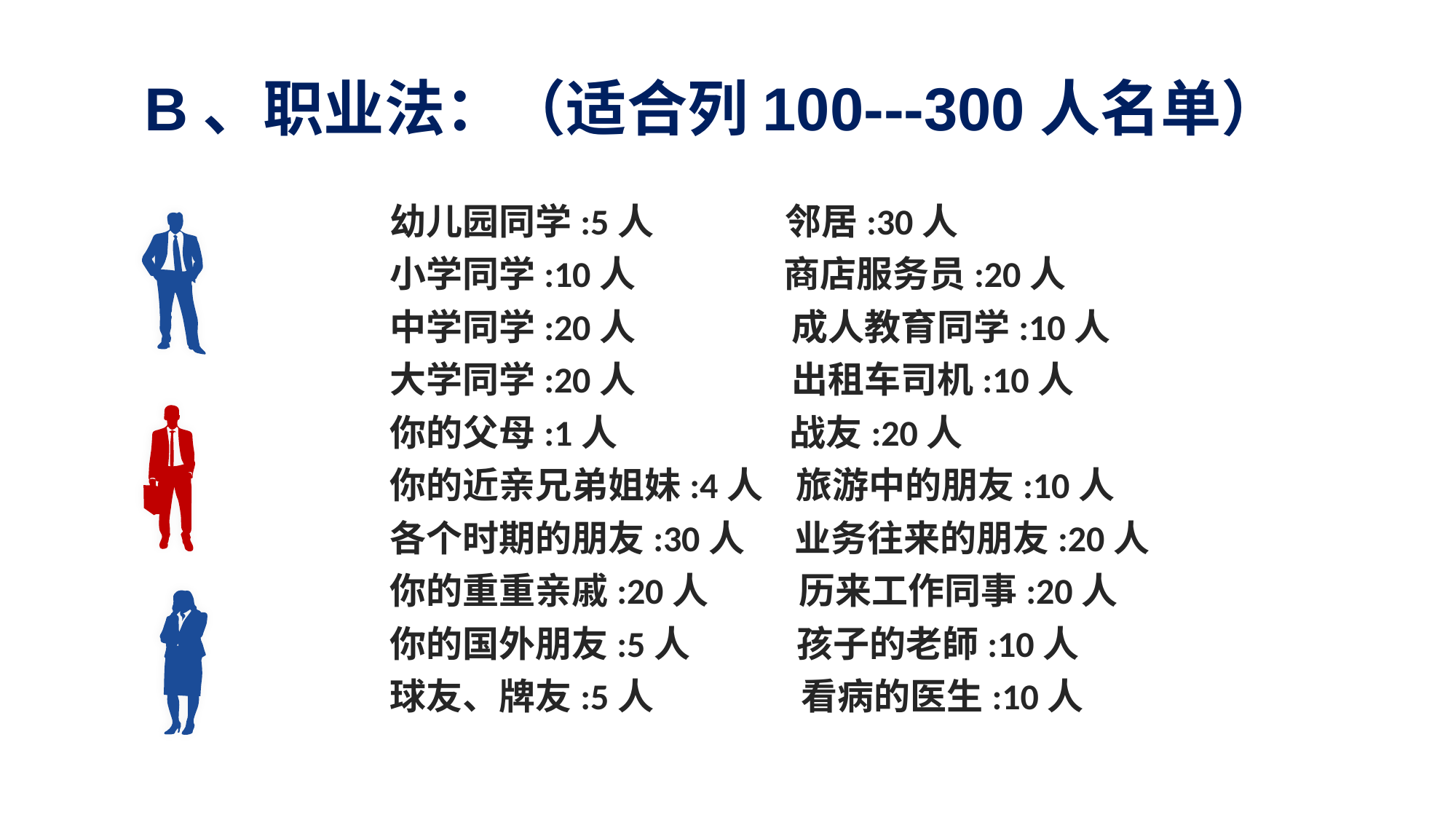

B、职业法：（适合列100---300人名单）
幼儿园同学:5人                邻居:30人
小学同学:10人                  商店服务员:20人
中学同学:20人                   成人教育同学:10人
大学同学:20人                   出租车司机:10人
你的父母:1人                     战友:20人
你的近亲兄弟姐妹:4人    旅游中的朋友:10人
各个时期的朋友:30人      业务往来的朋友:20人
你的重重亲戚:20人           历来工作同事:20人
你的国外朋友:5人             孩子的老師:10人
球友、牌友:5人                  看病的医生:10人